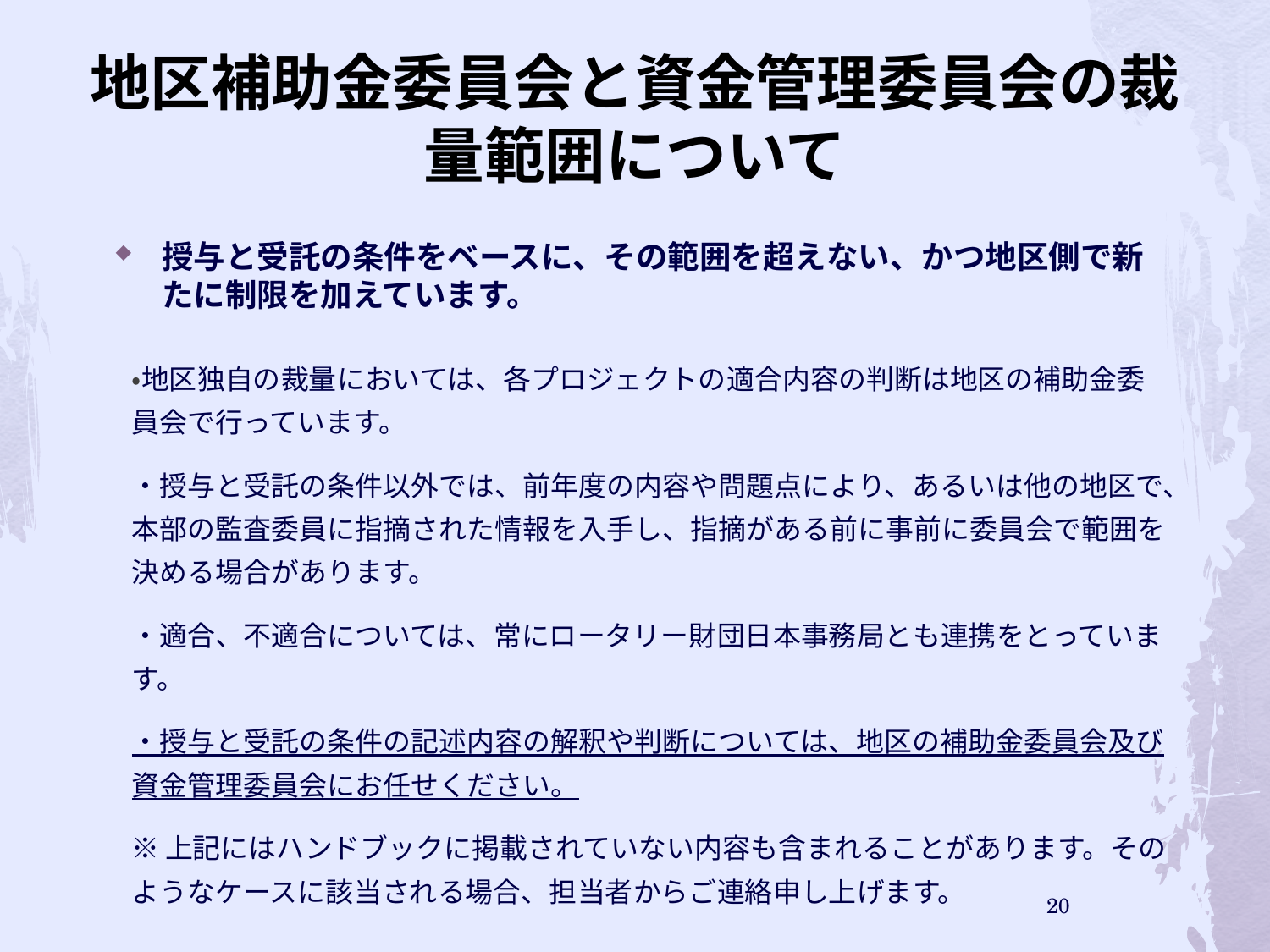

# 地区補助金委員会と資金管理委員会の裁量範囲について
授与と受託の条件をベースに、その範囲を超えない、かつ地区側で新たに制限を加えています。
・地区独自の裁量においては、各プロジェクトの適合内容の判断は地区の補助金委員会で行っています。
・授与と受託の条件以外では、前年度の内容や問題点により、あるいは他の地区で、本部の監査委員に指摘された情報を入手し、指摘がある前に事前に委員会で範囲を決める場合があります。
・適合、不適合については、常にロータリー財団日本事務局とも連携をとっています。
・授与と受託の条件の記述内容の解釈や判断については、地区の補助金委員会及び資金管理委員会にお任せください。
※上記にはハンドブックに掲載されていない内容も含まれることがあります。そのようなケースに該当される場合、担当者からご連絡申し上げます。
20